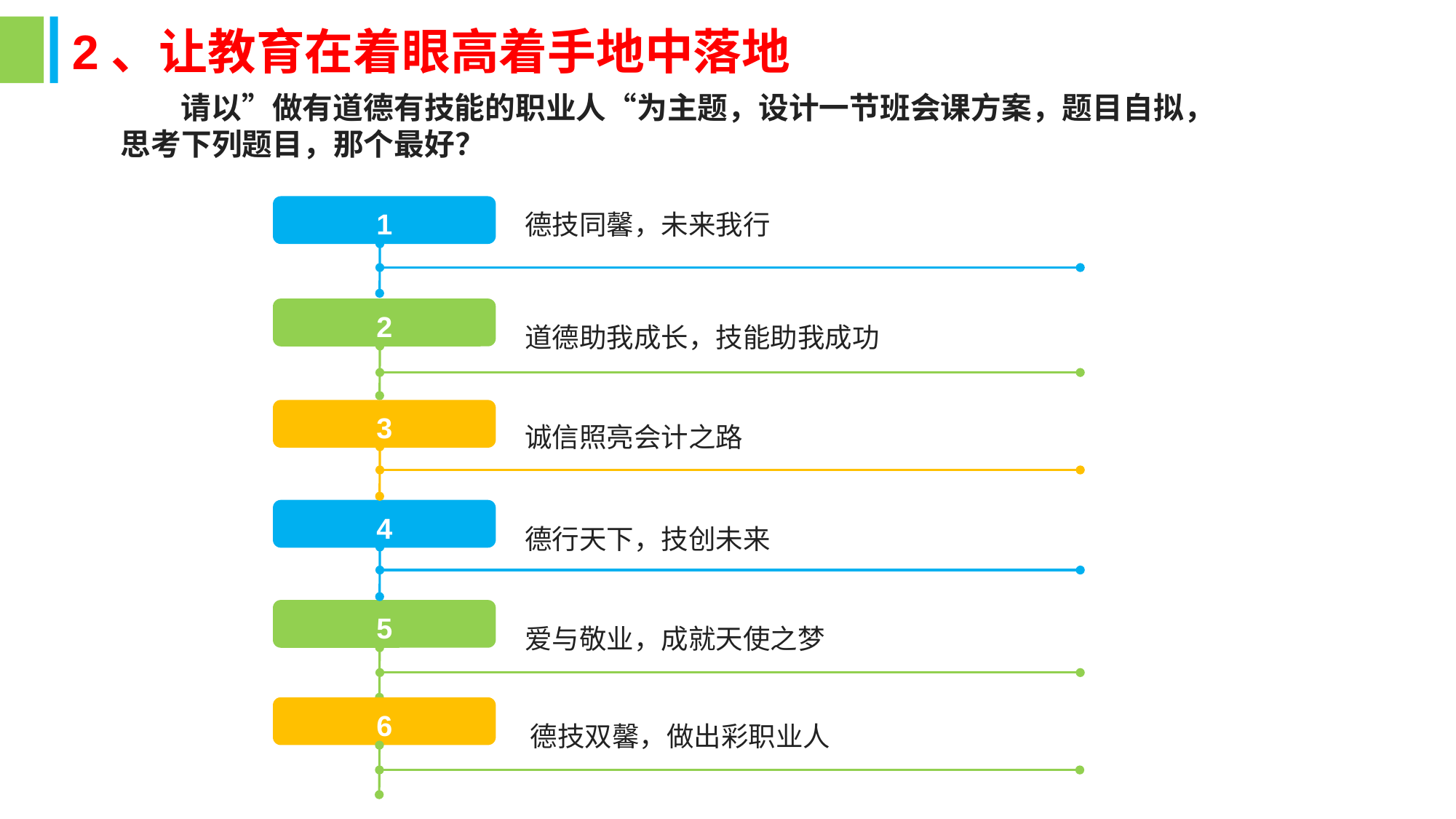

2、让教育在着眼高着手地中落地

        请以”做有道德有技能的职业人“为主题，设计一节班会课方案，题目自拟，思考下列题目，那个最好？
德技同馨，未来我行
1
2
道德助我成长，技能助我成功
诚信照亮会计之路
3
德行天下，技创未来
4
5
爱与敬业，成就天使之梦
6
德技双馨，做出彩职业人